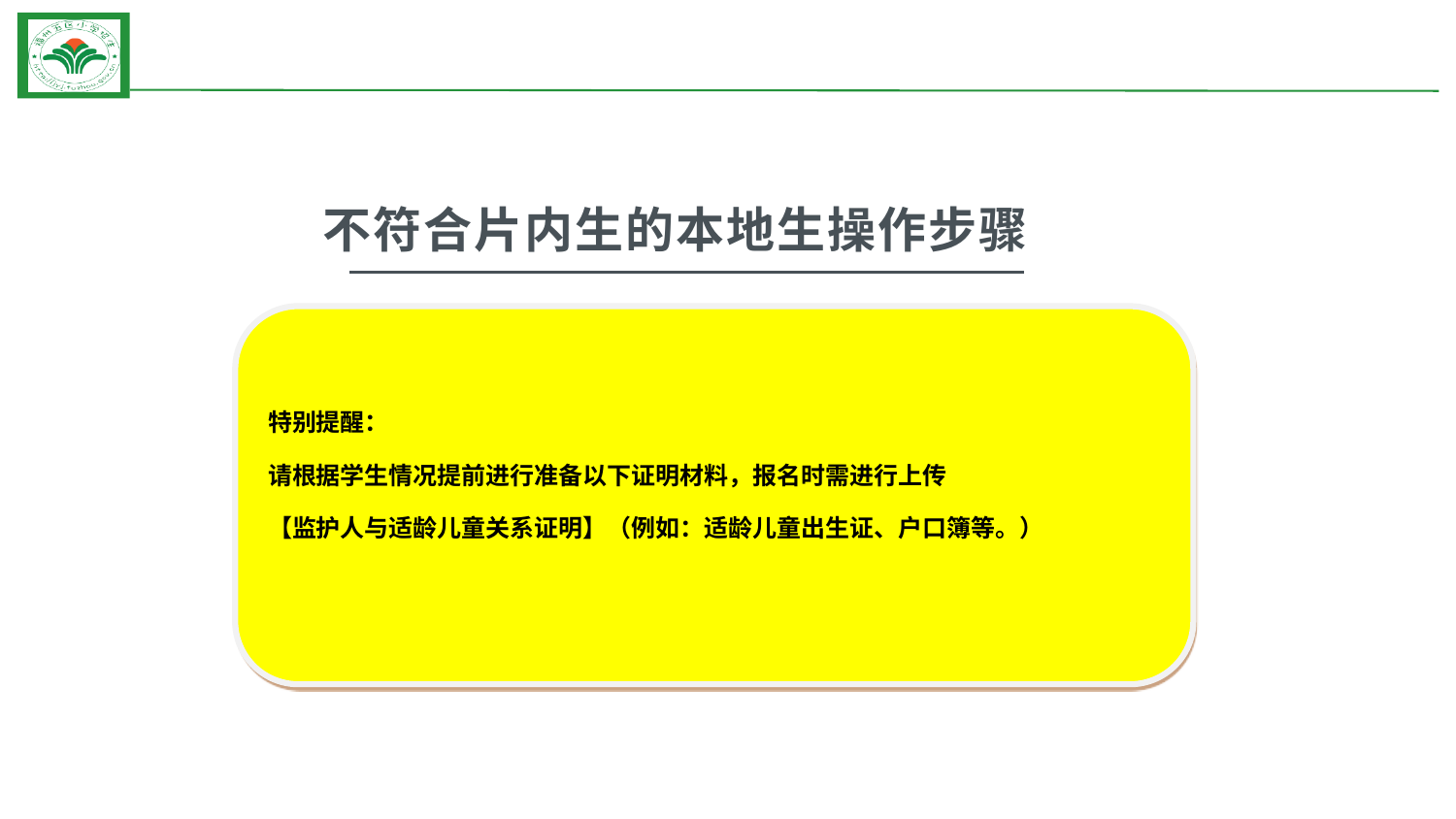

不符合片内生的本地生操作步骤
特别提醒：
请根据学生情况提前进行准备以下证明材料，报名时需进行上传
【监护人与适龄儿童关系证明】（例如：适龄儿童出生证、户口簿等。）